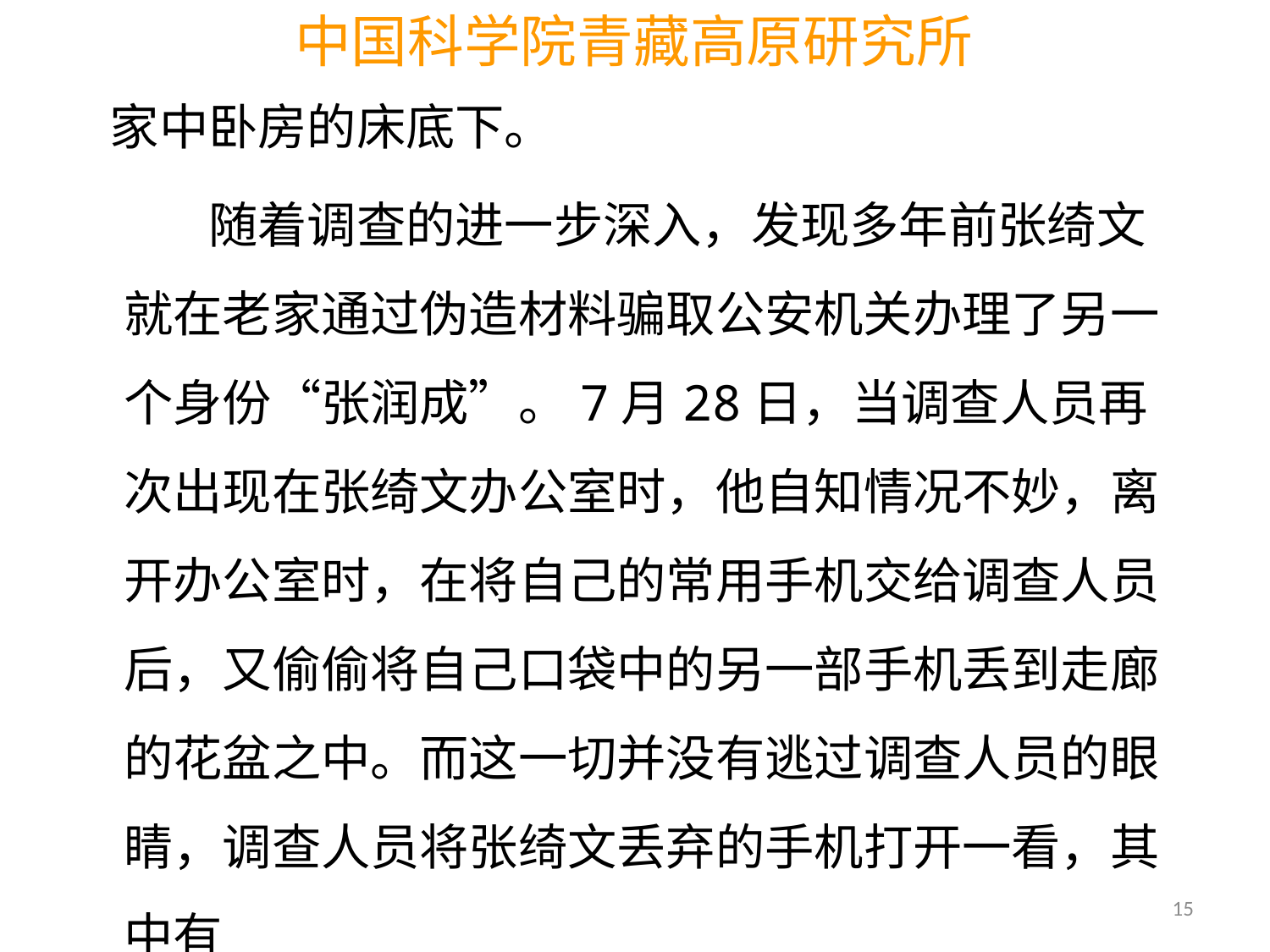

家中卧房的床底下。
  　　随着调查的进一步深入，发现多年前张绮文就在老家通过伪造材料骗取公安机关办理了另一个身份“张润成”。7月28日，当调查人员再次出现在张绮文办公室时，他自知情况不妙，离开办公室时，在将自己的常用手机交给调查人员后，又偷偷将自己口袋中的另一部手机丢到走廊的花盆之中。而这一切并没有逃过调查人员的眼睛，调查人员将张绮文丢弃的手机打开一看，其中有
15